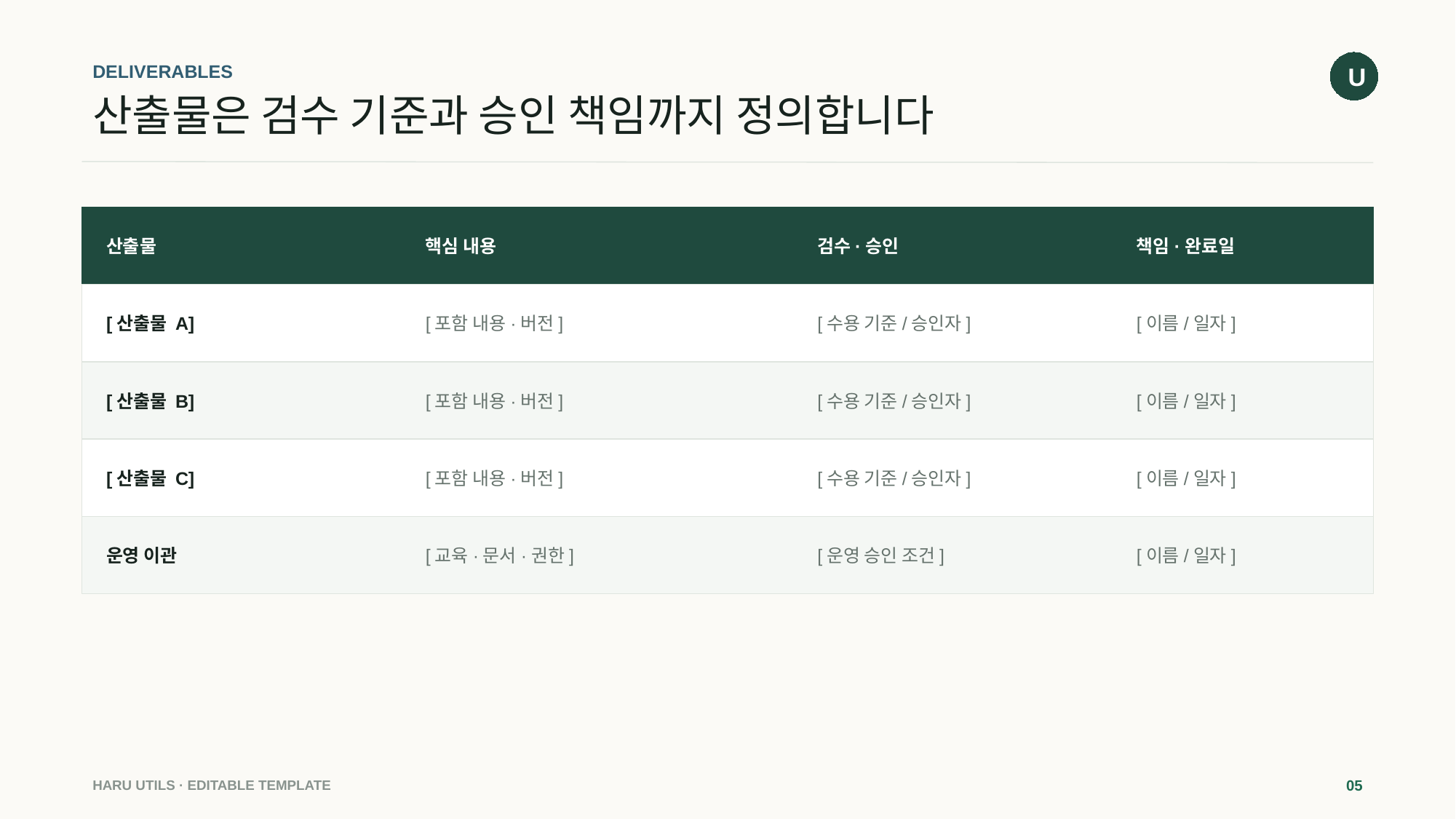

U
DELIVERABLES
# 산출물은 검수 기준과 승인 책임까지 정의합니다

산출물
핵심 내용
검수·승인
책임·완료일

[산출물 A]
[포함 내용·버전]
[수용 기준/승인자]
[이름/일자]

[산출물 B]
[포함 내용·버전]
[수용 기준/승인자]
[이름/일자]

[산출물 C]
[포함 내용·버전]
[수용 기준/승인자]
[이름/일자]

운영 이관
[교육·문서·권한]
[운영 승인 조건]
[이름/일자]
HARU UTILS · EDITABLE TEMPLATE
05